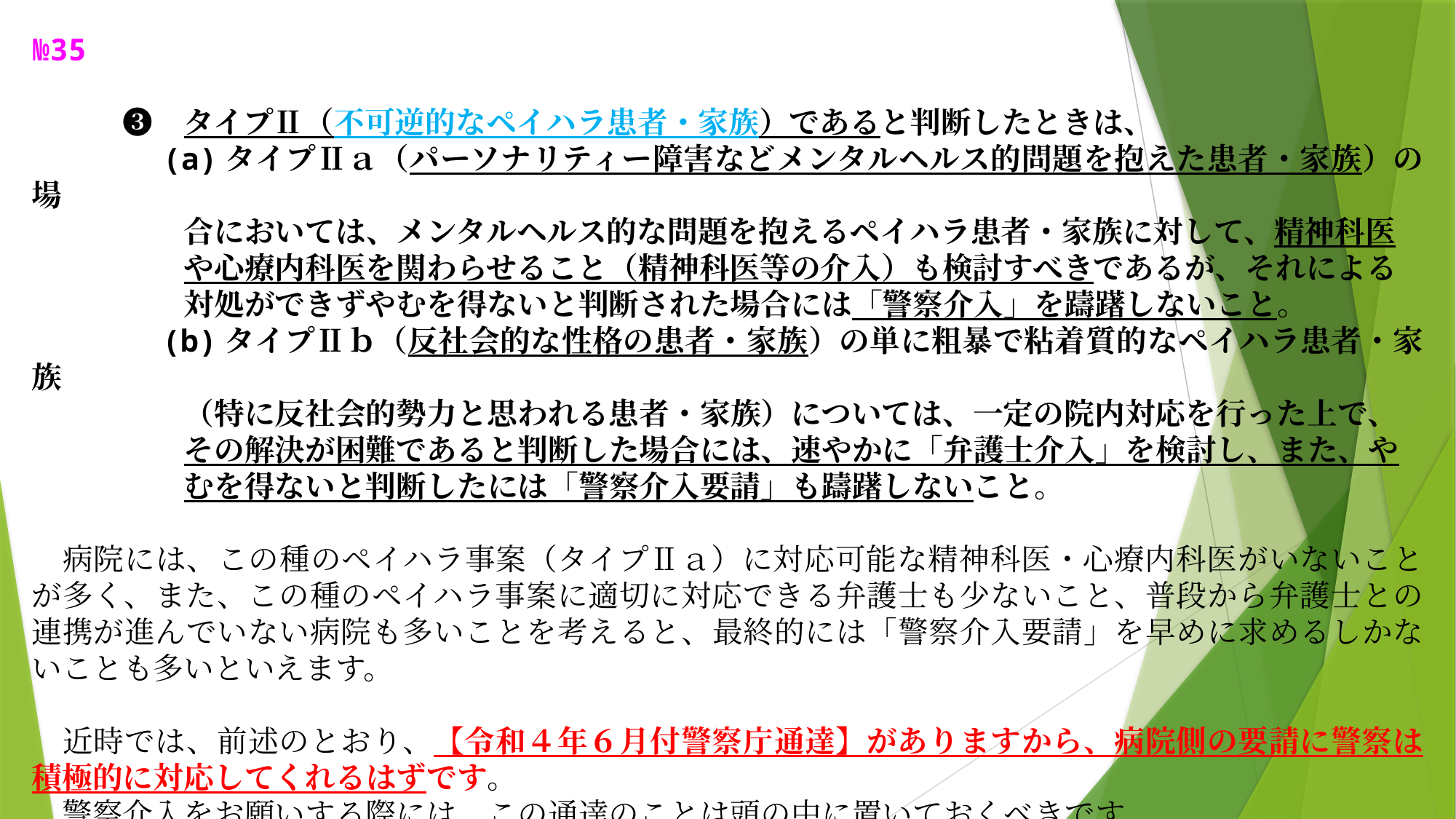

№35

　　　❸　タイプⅡ（不可逆的なペイハラ患者・家族）であると判断したときは、
　　　　(a)タイプⅡａ（パーソナリティー障害などメンタルヘルス的問題を抱えた患者・家族）の場
　　　　　合においては、メンタルヘルス的な問題を抱えるペイハラ患者・家族に対して、精神科医
　　　　　や心療内科医を関わらせること（精神科医等の介入）も検討すべきであるが、それによる
　　　　　対処ができずやむを得ないと判断された場合には「警察介入」を躊躇しないこと。
　　　　(b)タイプⅡｂ（反社会的な性格の患者・家族）の単に粗暴で粘着質的なペイハラ患者・家族
　　　　　（特に反社会的勢力と思われる患者・家族）については、一定の院内対応を行った上で、
　　　　　その解決が困難であると判断した場合には、速やかに「弁護士介入」を検討し、また、や
　　　　　むを得ないと判断したには「警察介入要請」も躊躇しないこと。

　病院には、この種のペイハラ事案（タイプⅡａ）に対応可能な精神科医・心療内科医がいないことが多く、また、この種のペイハラ事案に適切に対応できる弁護士も少ないこと、普段から弁護士との連携が進んでいない病院も多いことを考えると、最終的には「警察介入要請」を早めに求めるしかないことも多いといえます。

　近時では、前述のとおり、【令和４年６月付警察庁通達】がありますから、病院側の要請に警察は積極的に対応してくれるはずです。
　警察介入をお願いする際には、この通達のことは頭の中に置いておくべきです。